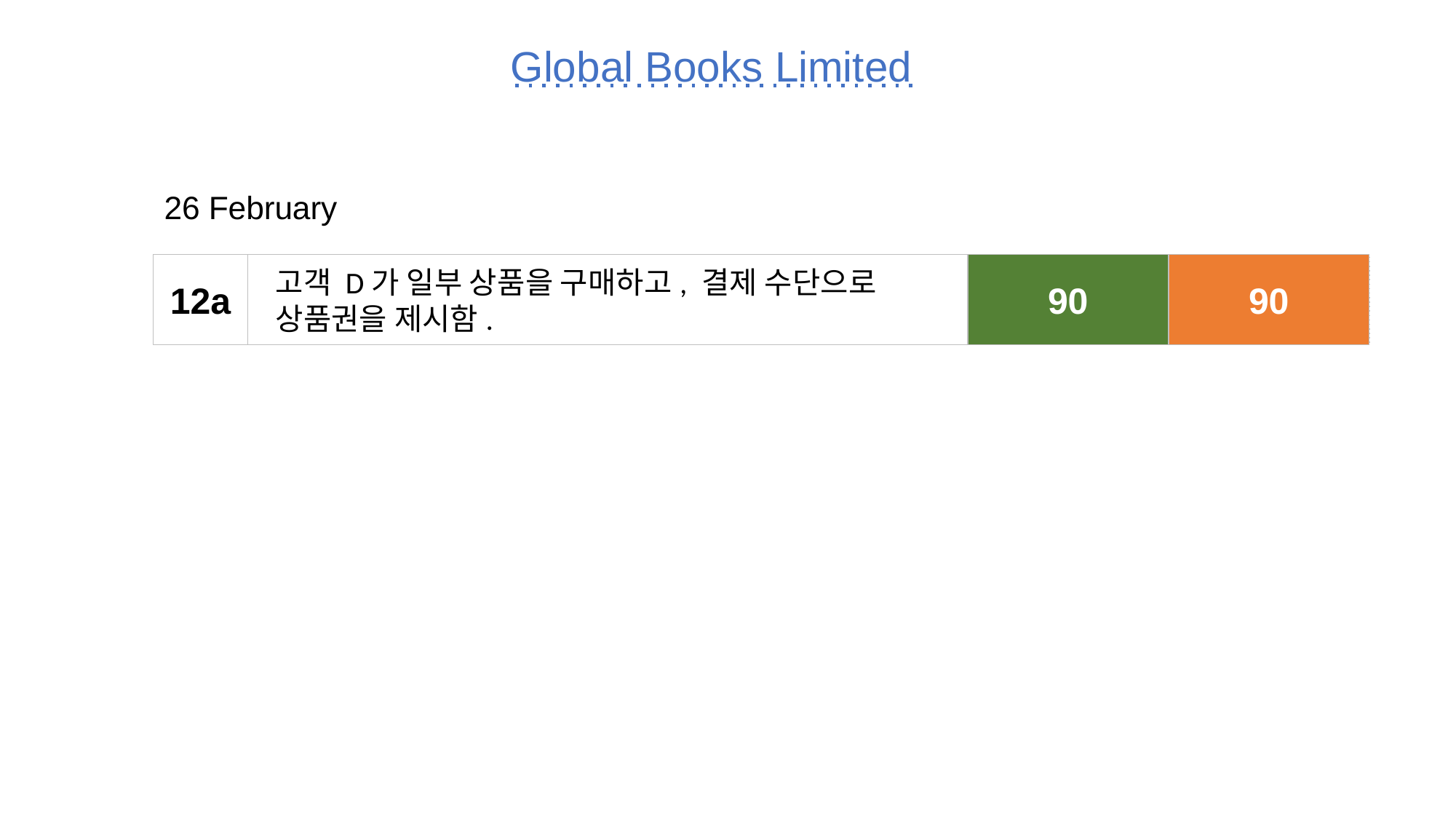

Global Books Limited
26 February
12a
Deferred income
90
Sales
90
고객 D가 일부 상품을 구매하고, 결제 수단으로 상품권을 제시함.
90
90